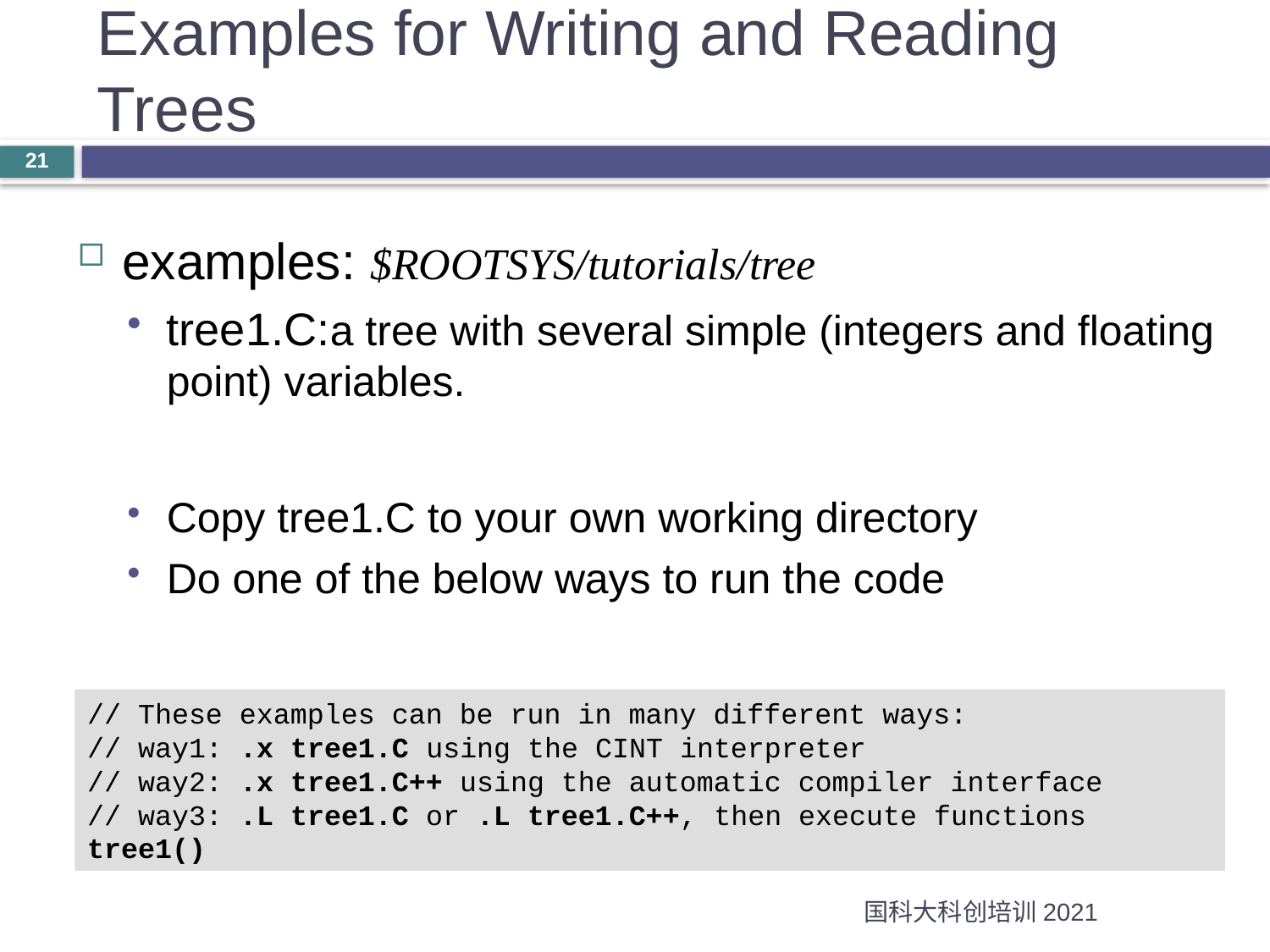

Examples for Writing and Reading Trees
examples: $ROOTSYS/tutorials/tree
tree1.C:a tree with several simple (integers and floating point) variables.

Copy tree1.C to your own working directory
Do one of the below ways to run the code
// These examples can be run in many different ways:
// way1: .x tree1.C using the CINT interpreter
// way2: .x tree1.C++ using the automatic compiler interface
// way3: .L tree1.C or .L tree1.C++, then execute functions tree1()
国科大科创培训2021
21